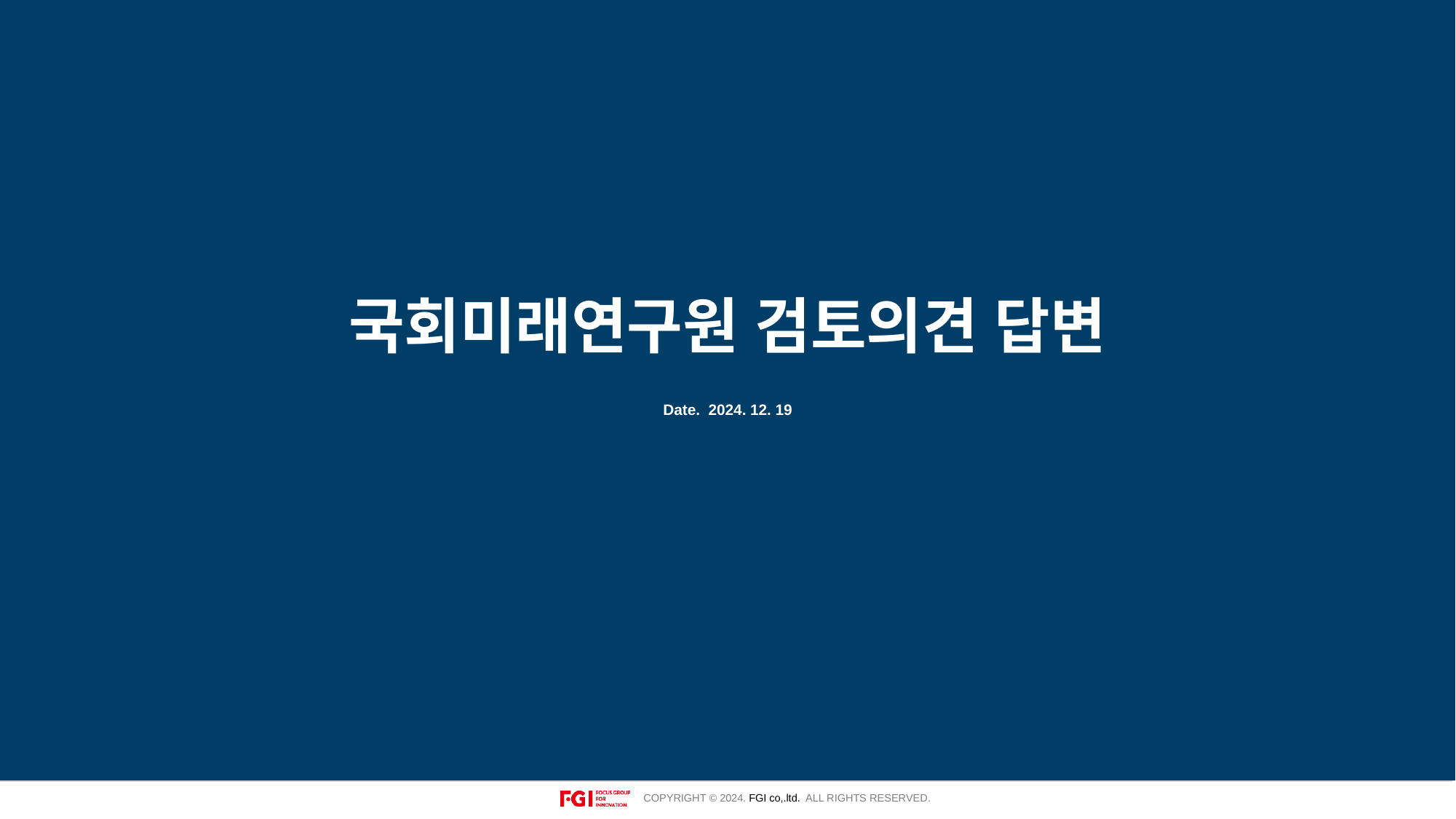

국회미래연구원 검토의견 답변
Date.  2024. 12. 19